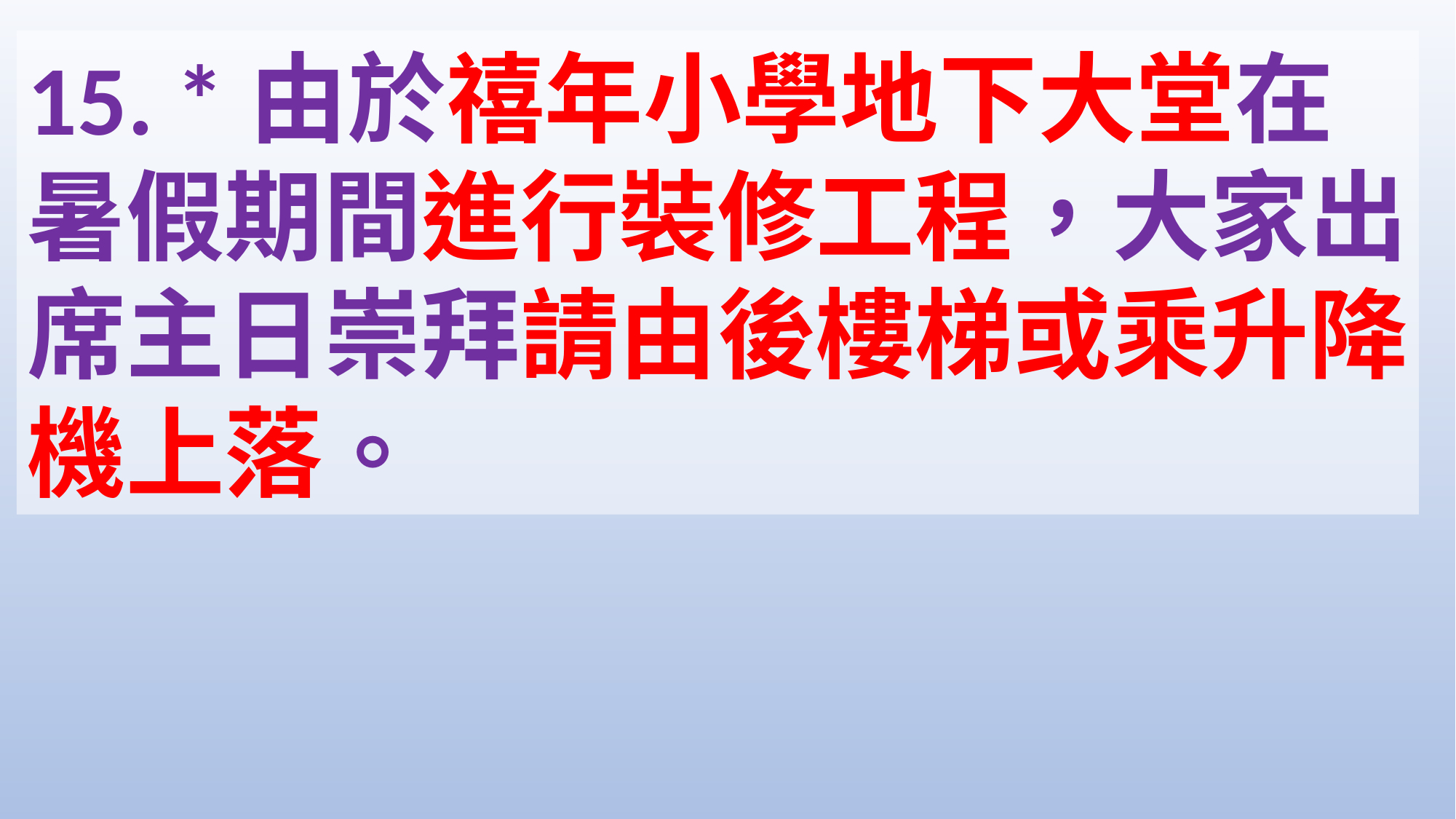

15. *由於禧年小學地下大堂在暑假期間進行裝修工程，大家出席主日崇拜請由後樓梯或乘升降機上落。